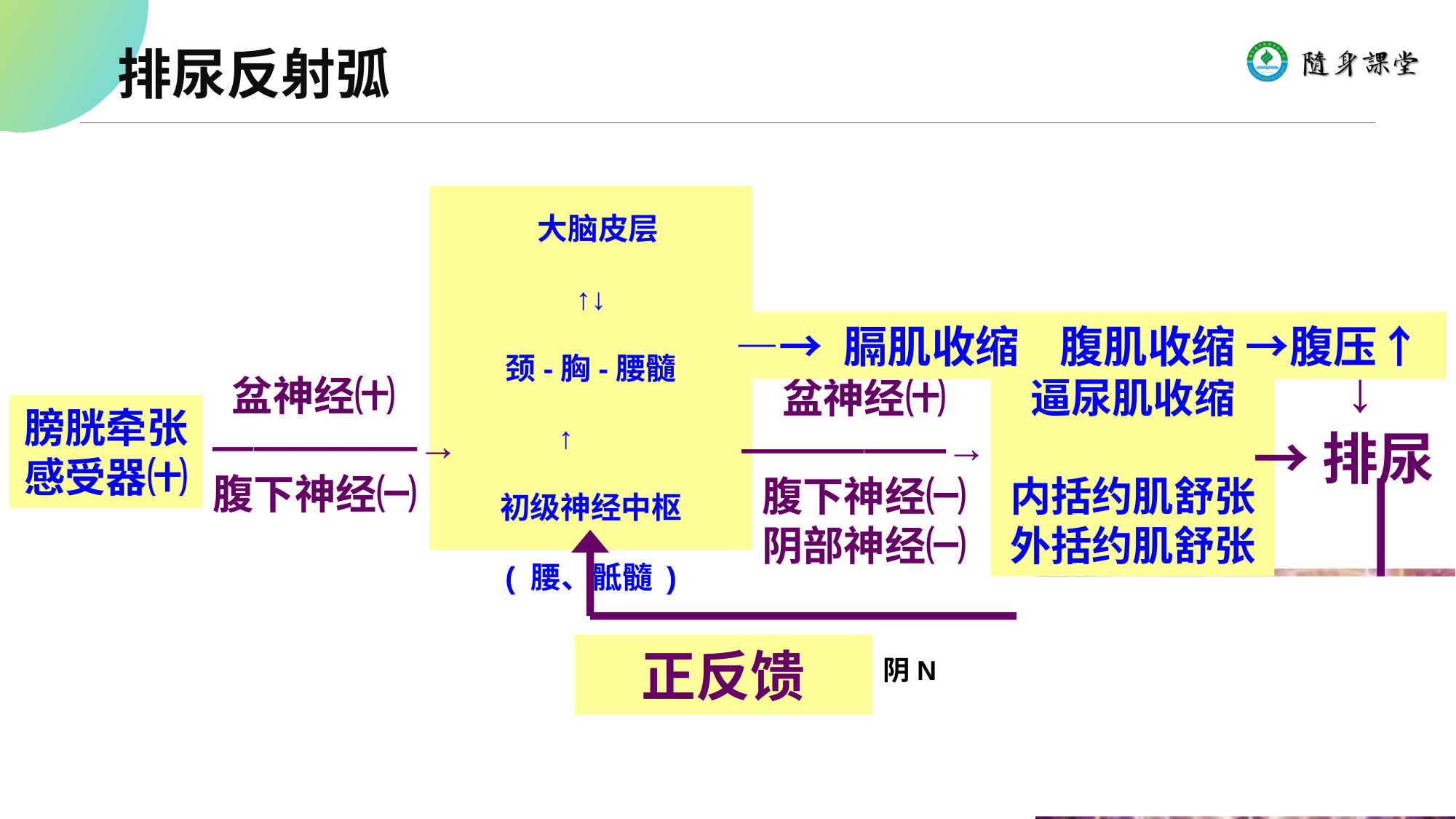

# 排尿反射弧
 大脑皮层
↑↓
颈-胸-腰髓
↑
初级神经中枢
 ( 腰、骶髓 )
—→ 膈肌收缩    腹肌收缩 →腹压↑
      ↓
→排尿
 盆神经㈩
—————→
腹下神经㈠
盆神经㈩
—————→
腹下神经㈠
阴部神经㈠
逼尿肌收缩

内括约肌舒张
外括约肌舒张
膀胱牵张
感受器㈩

正反馈
阴N